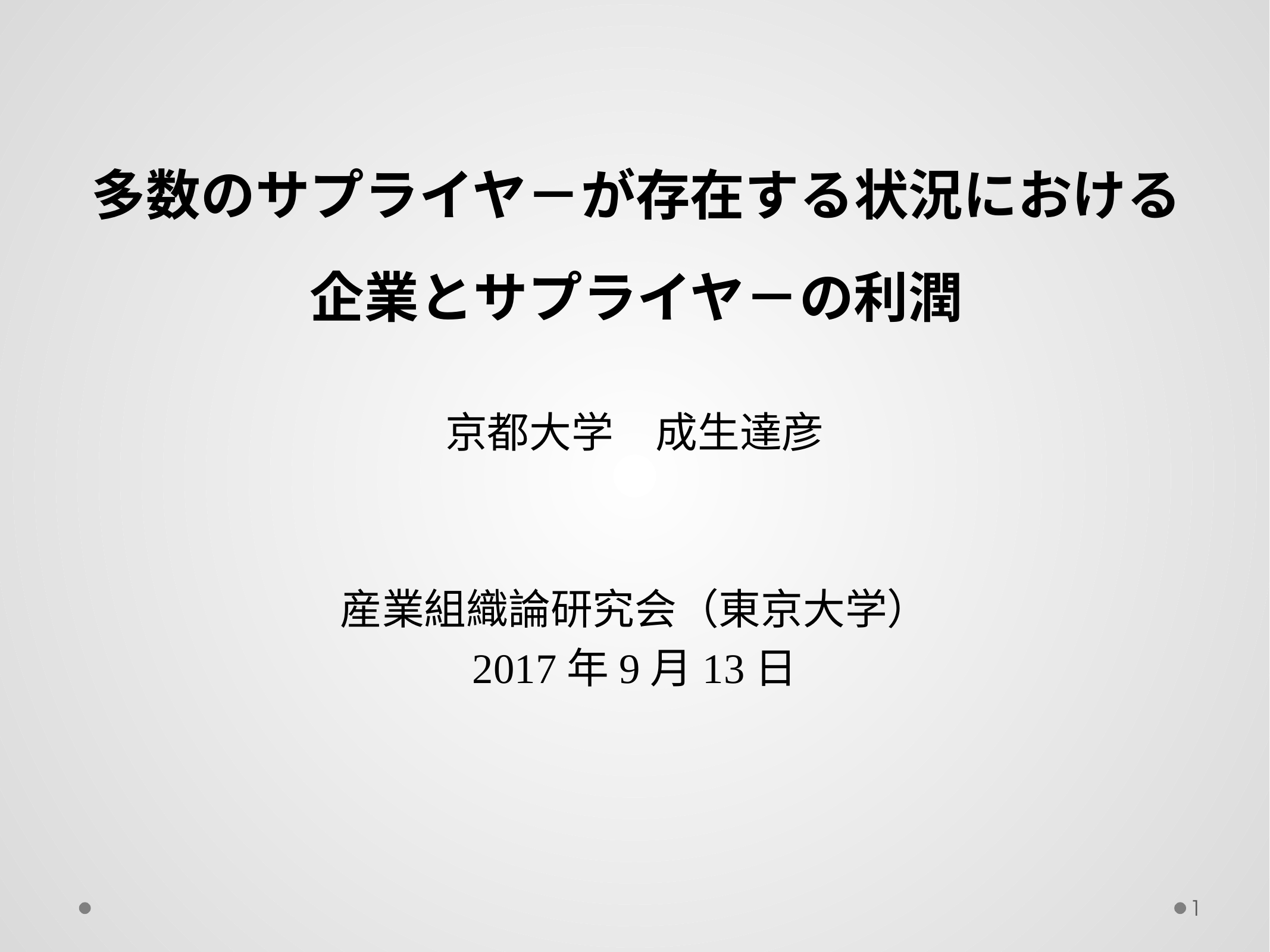

# 多数のサプライヤ－が存在する状況における 企業とサプライヤ－の利潤

京都大学　成生達彦

産業組織論研究会（東京大学）
2017年9月13日

1